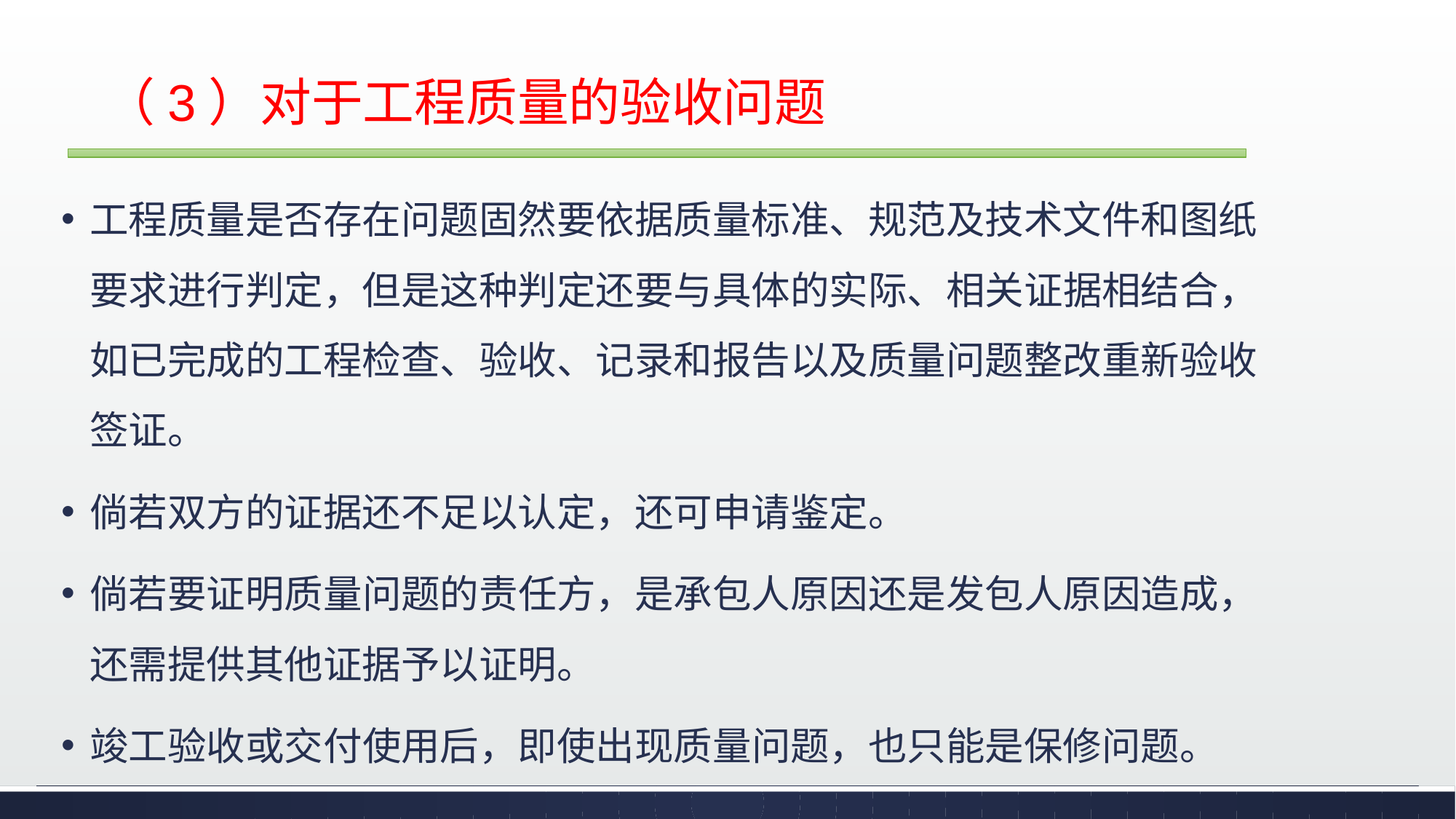

# （3）对于工程质量的验收问题

工程质量是否存在问题固然要依据质量标准、规范及技术文件和图纸要求进行判定，但是这种判定还要与具体的实际、相关证据相结合，如已完成的工程检查、验收、记录和报告以及质量问题整改重新验收签证。
倘若双方的证据还不足以认定，还可申请鉴定。
倘若要证明质量问题的责任方，是承包人原因还是发包人原因造成，还需提供其他证据予以证明。
竣工验收或交付使用后，即使出现质量问题，也只能是保修问题。